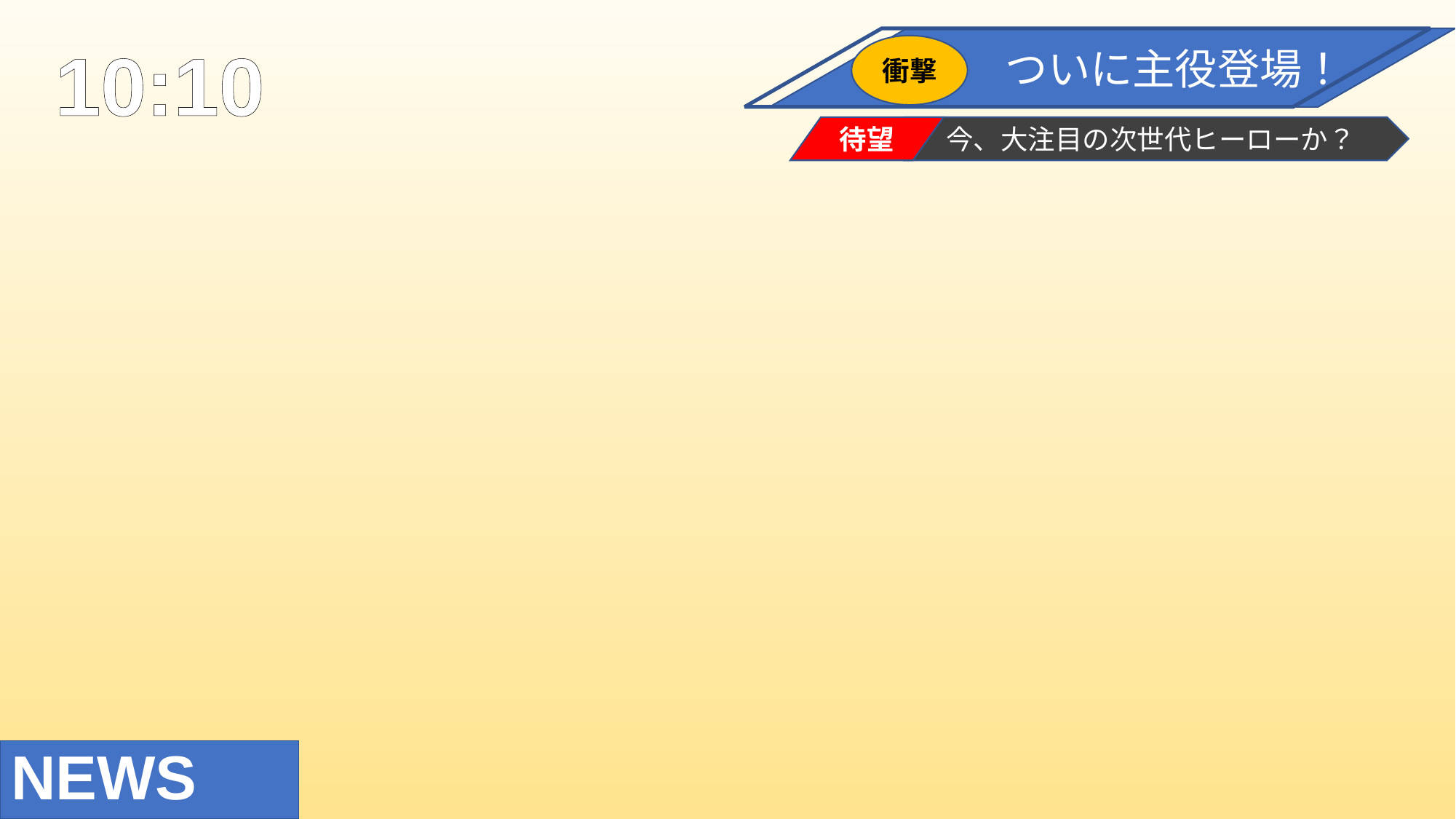

10:10

衝撃
　ついに主役登場！
待望
今、大注目の次世代ヒーローか？
# NEWS